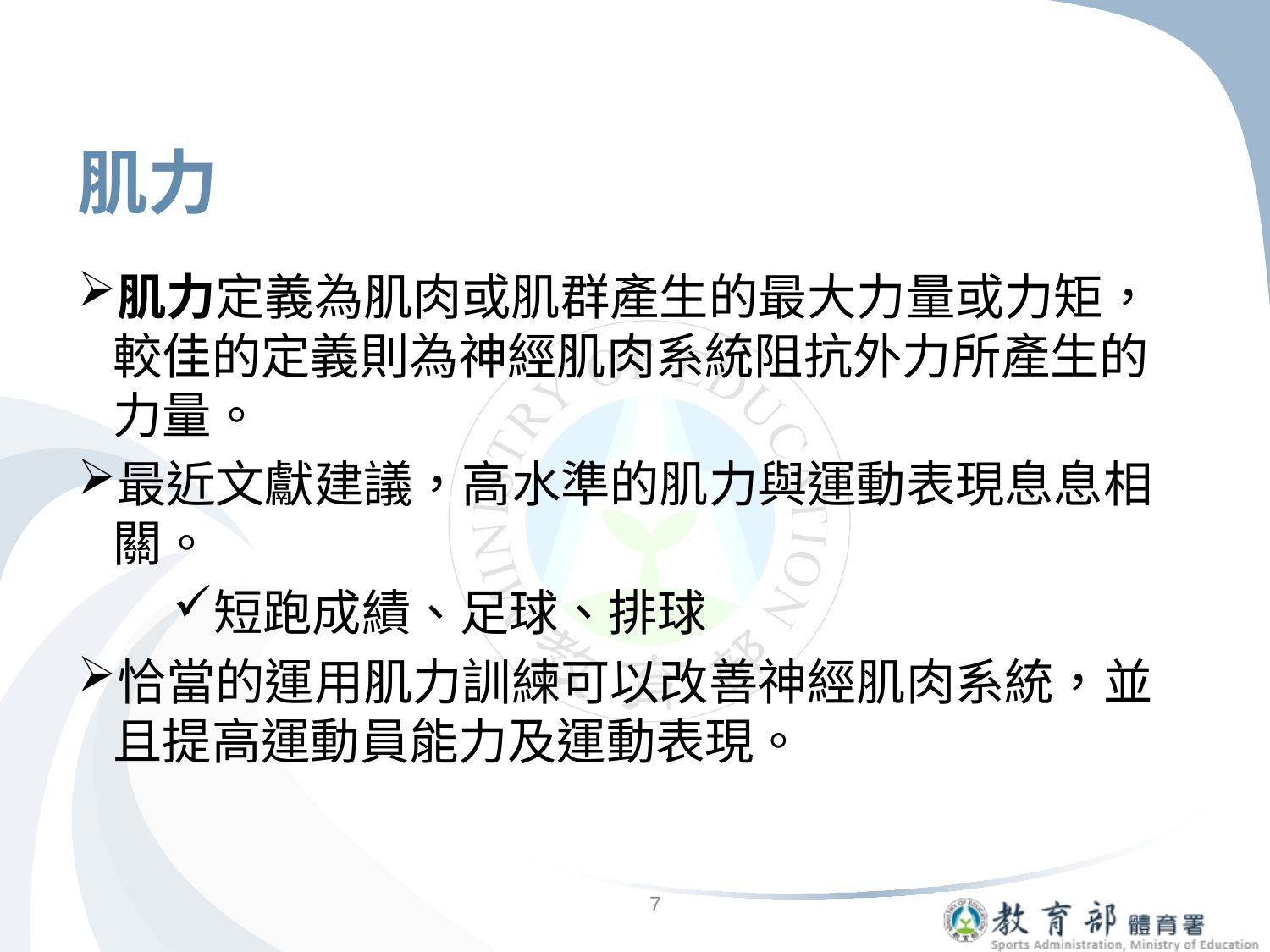

# 肌力
肌力定義為肌肉或肌群產生的最大力量或力矩，較佳的定義則為神經肌肉系統阻抗外力所產生的力量。
最近文獻建議，高水準的肌力與運動表現息息相關。
短跑成績、足球、排球
恰當的運用肌力訓練可以改善神經肌肉系統，並且提高運動員能力及運動表現。
7